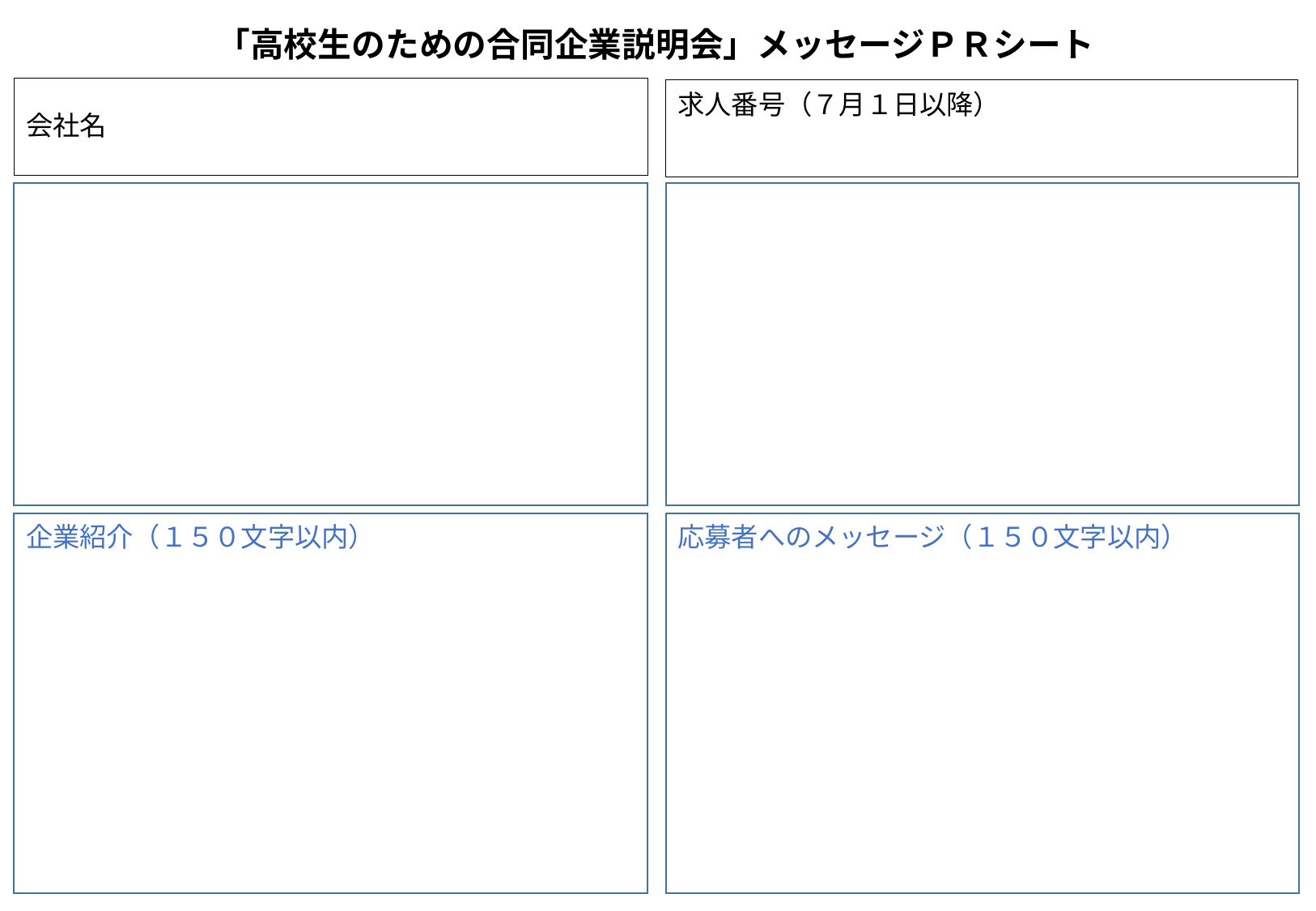

「高校生のための合同企業説明会」メッセージＰＲシート
会社名
求人番号（７月１日以降）

企業紹介（１５０文字以内）

応募者へのメッセージ（１５０文字以内）